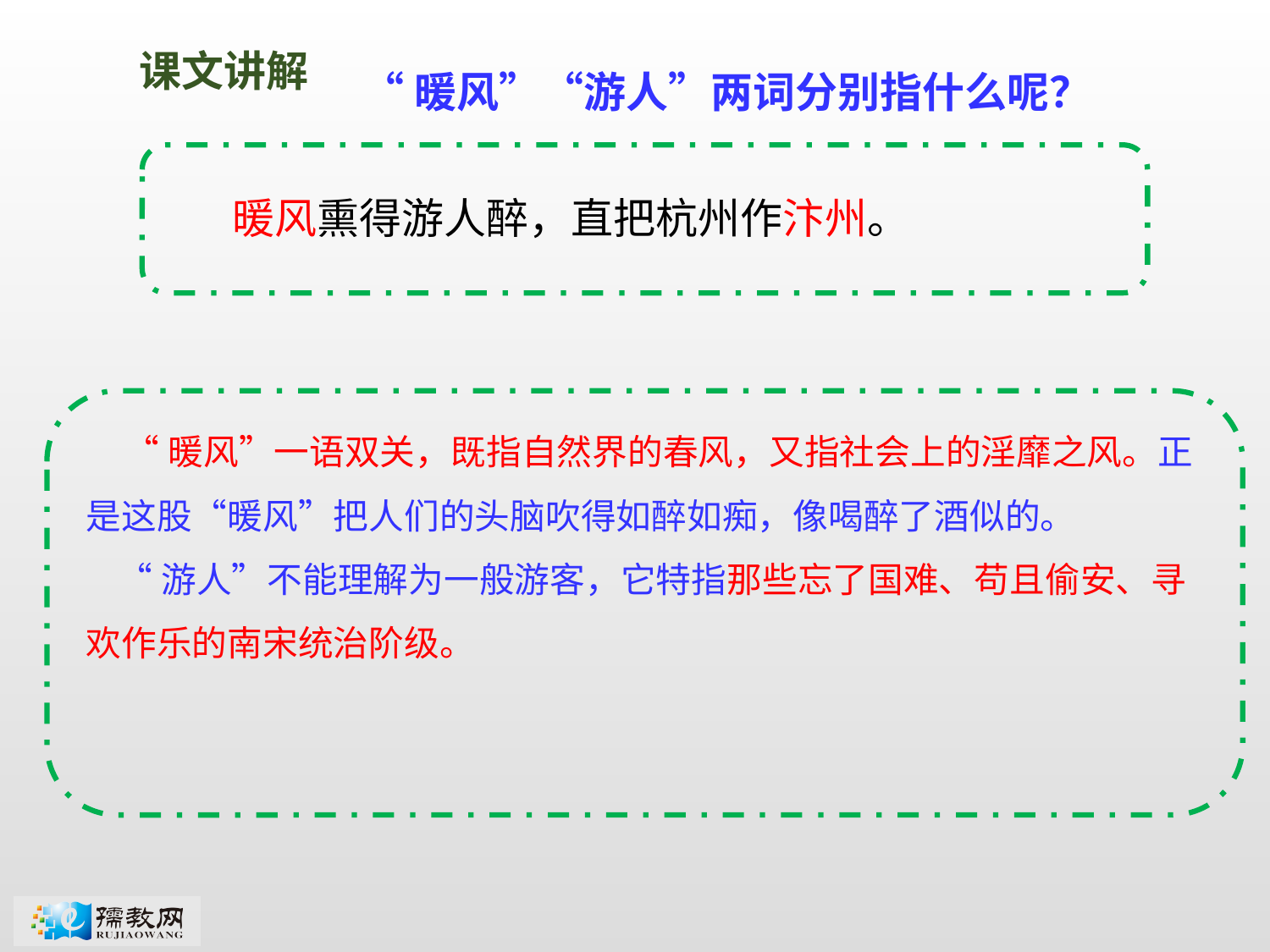

“暖风”“游人”两词分别指什么呢？
课文讲解

暖风熏得游人醉，直把杭州作汴州。

    “暖风”一语双关，既指自然界的春风，又指社会上的淫靡之风。正是这股“暖风”把人们的头脑吹得如醉如痴，像喝醉了酒似的。
    “游人”不能理解为一般游客，它特指那些忘了国难、苟且偷安、寻欢作乐的南宋统治阶级。